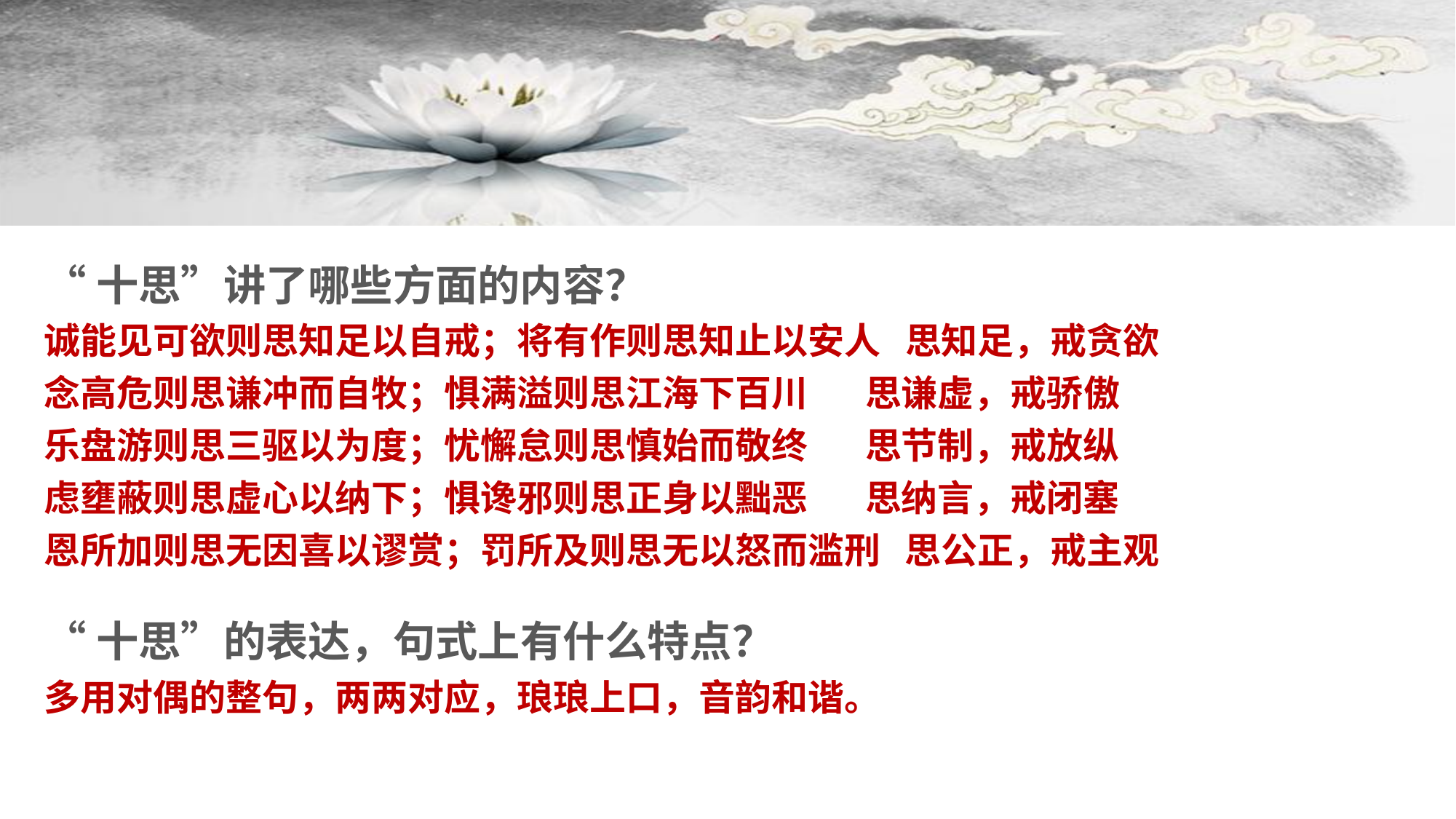

“十思”讲了哪些方面的内容？
诚能见可欲则思知足以自戒；将有作则思知止以安人   思知足，戒贪欲
念高危则思谦冲而自牧；惧满溢则思江海下百川       思谦虚，戒骄傲
乐盘游则思三驱以为度；忧懈怠则思慎始而敬终       思节制，戒放纵
虑壅蔽则思虚心以纳下；惧谗邪则思正身以黜恶       思纳言，戒闭塞
恩所加则思无因喜以谬赏；罚所及则思无以怒而滥刑   思公正，戒主观
“十思”的表达，句式上有什么特点？
多用对偶的整句，两两对应，琅琅上口，音韵和谐。